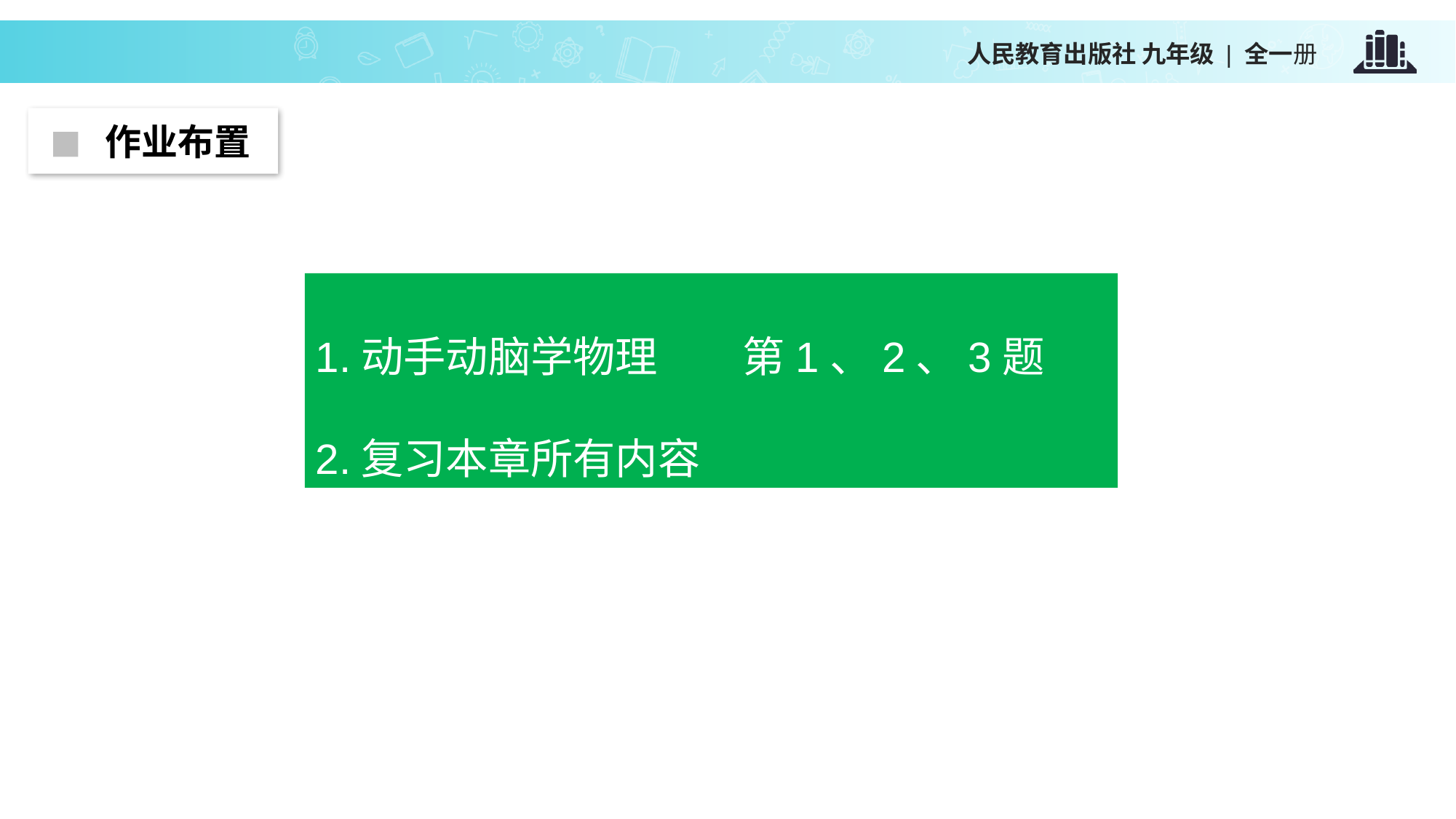

人民教育出版社 九年级 | 全一册
     作业布置

1.动手动脑学物理         第1、2、3题
2.复习本章所有内容